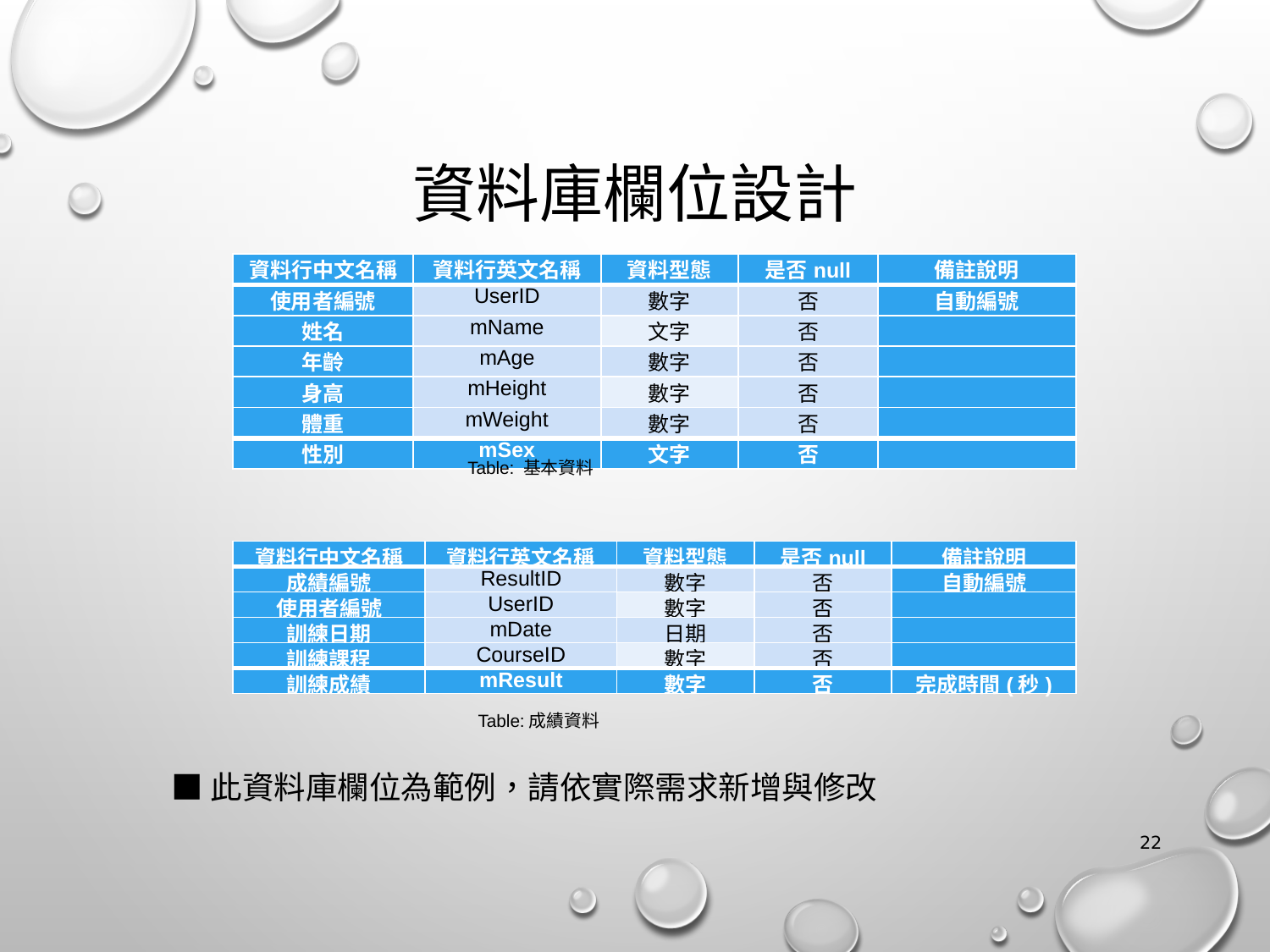

Table1 使用者資料UserData Table

# 資料庫欄位設計
| 資料行中文名稱 | 資料行英文名稱 | 資料型態 | 是否null | 備註說明 |
| --- | --- | --- | --- | --- |
| 使用者編號 | UserID | 數字 | 否 | 自動編號 |
| 姓名 | mName | 文字 | 否 |  |
| 年齡 | mAge | 數字 | 否 |  |
| 身高 | mHeight | 數字 | 否 |  |
| 體重 | mWeight | 數字 | 否 |  |
| 性別 | mSex | 文字 | 否 |  |
Table: 基本資料

| 資料行中文名稱 | 資料行英文名稱 | 資料型態 | 是否null | 備註說明 |
| --- | --- | --- | --- | --- |
| 成績編號 | ResultID | 數字 | 否 | 自動編號 |
| 使用者編號 | UserID | 數字 | 否 |  |
| 訓練日期 | mDate | 日期 | 否 |  |
| 訓練課程 | CourseID | 數字 | 否 |  |
| 訓練成績 | mResult | 數字 | 否 | 完成時間(秒) |
Table:成績資料
■此資料庫欄位為範例，請依實際需求新增與修改
22